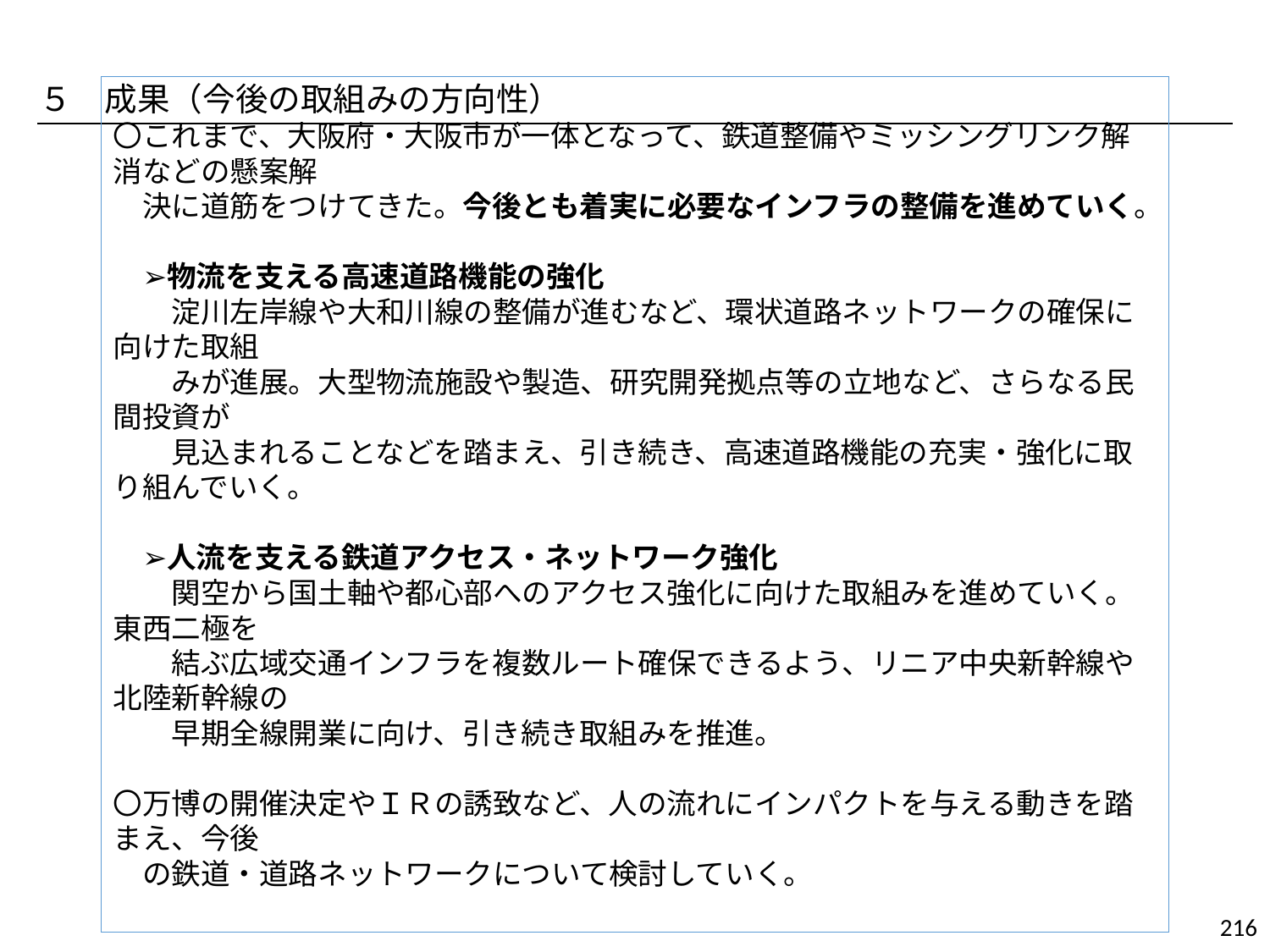

５　成果（今後の取組みの方向性）

〇これまで、大阪府・大阪市が一体となって、鉄道整備やミッシングリンク解消などの懸案解
　決に道筋をつけてきた。今後とも着実に必要なインフラの整備を進めていく。

　➢物流を支える高速道路機能の強化
　　淀川左岸線や大和川線の整備が進むなど、環状道路ネットワークの確保に向けた取組
　　みが進展。大型物流施設や製造、研究開発拠点等の立地など、さらなる民間投資が
　　見込まれることなどを踏まえ、引き続き、高速道路機能の充実・強化に取り組んでいく。

　➢人流を支える鉄道アクセス・ネットワーク強化
　　関空から国土軸や都心部へのアクセス強化に向けた取組みを進めていく。東西二極を
　　結ぶ広域交通インフラを複数ルート確保できるよう、リニア中央新幹線や北陸新幹線の
　　早期全線開業に向け、引き続き取組みを推進。

〇万博の開催決定やＩＲの誘致など、人の流れにインパクトを与える動きを踏まえ、今後
　の鉄道・道路ネットワークについて検討していく。

216